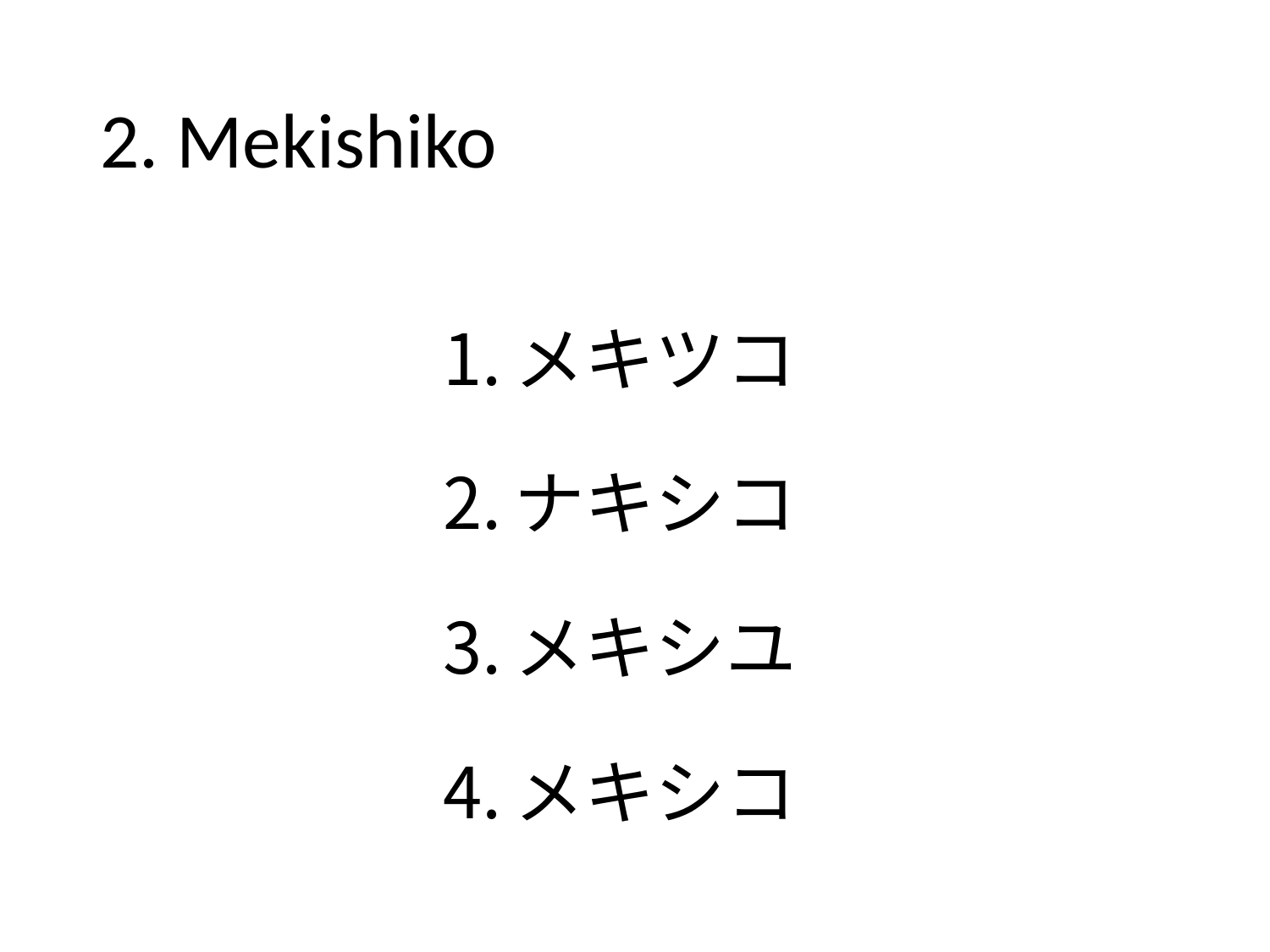

# 2. Mekishiko
メキツコ
ナキシコ
メキシユ
メキシコ